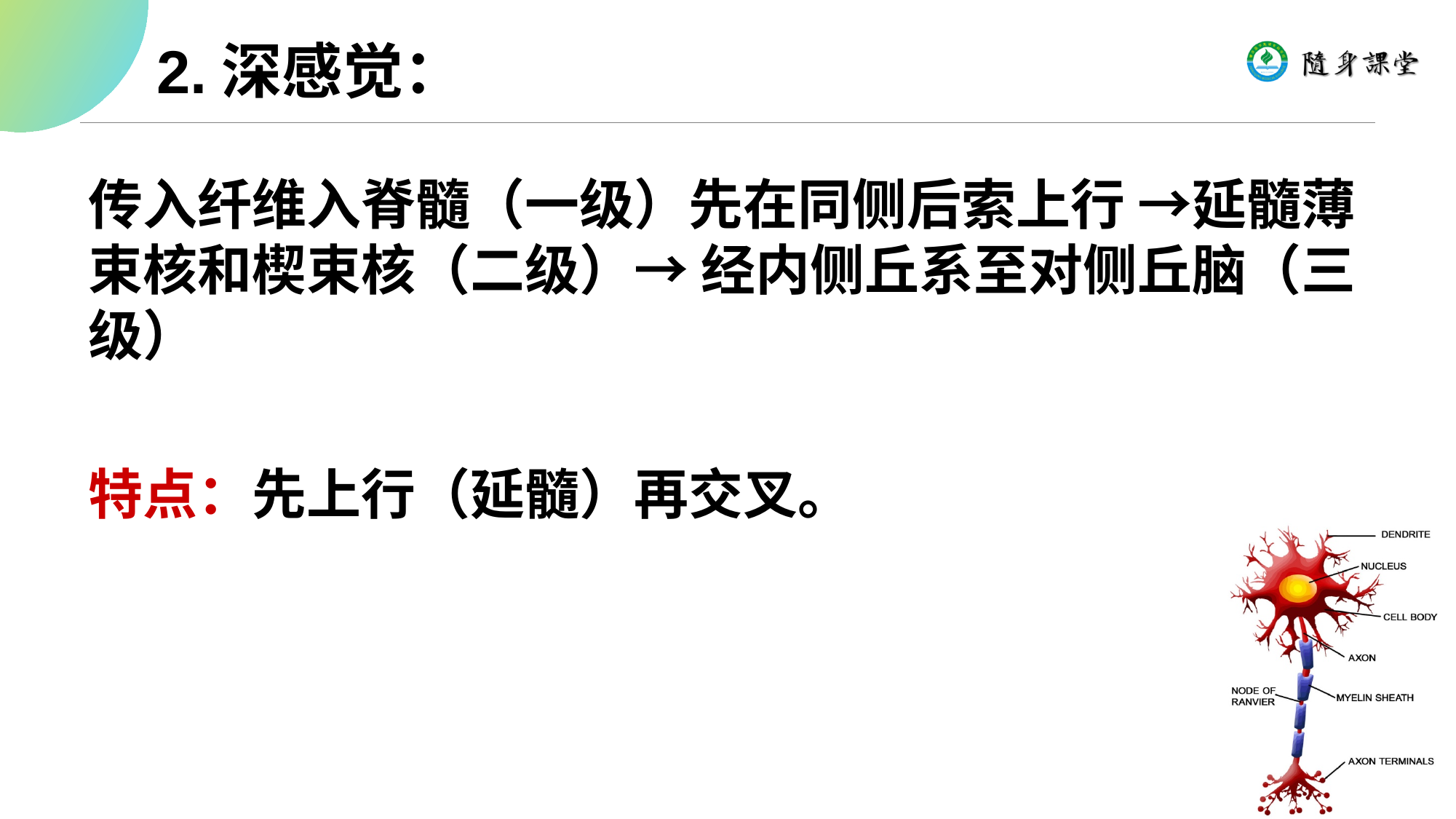

2.深感觉：
传入纤维入脊髓（一级）先在同侧后索上行 →延髓薄束核和楔束核（二级）→ 经内侧丘系至对侧丘脑（三级）
特点：先上行（延髓）再交叉。